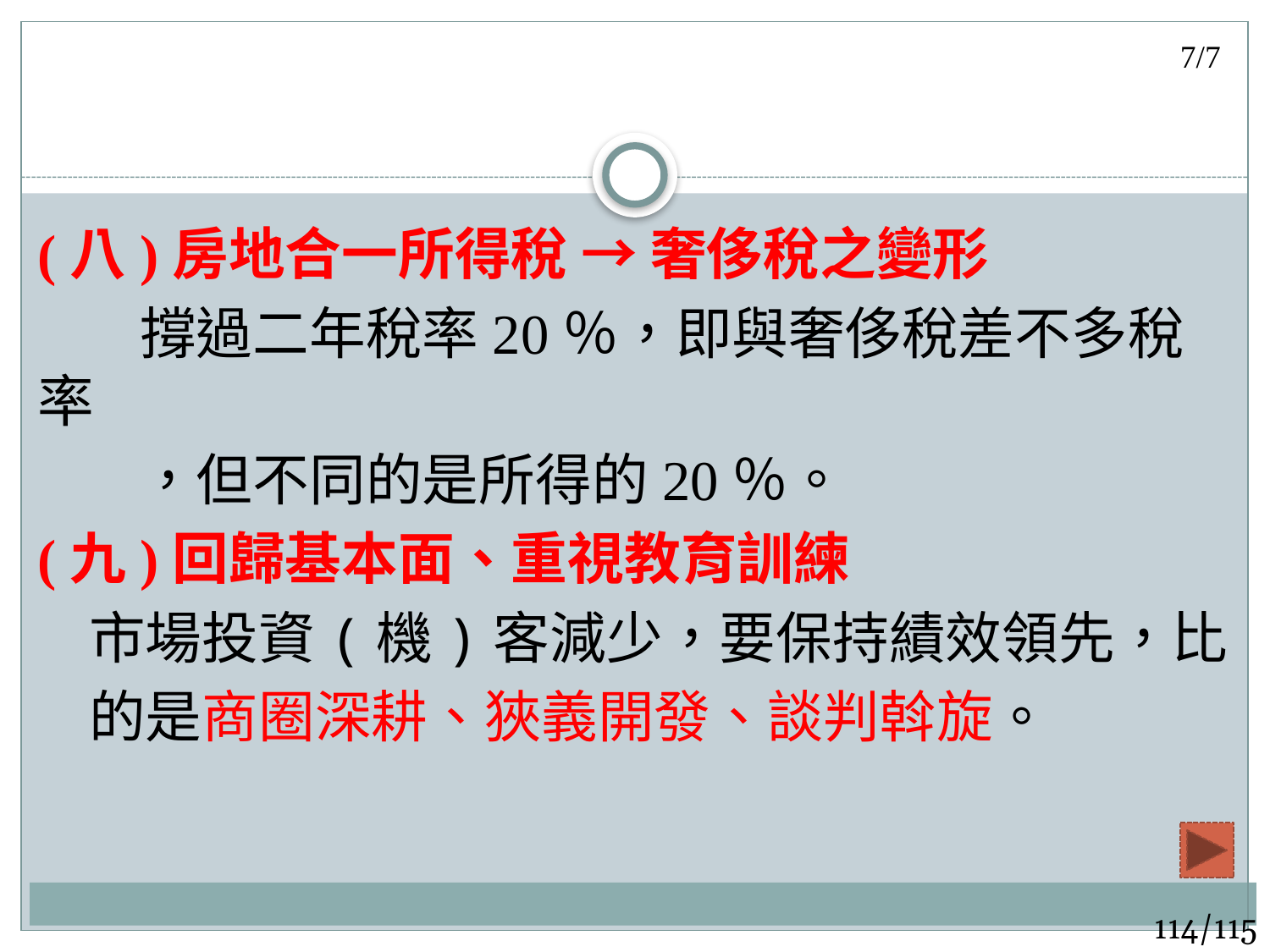

7/7
(八)房地合一所得稅 → 奢侈稅之變形
       撐過二年稅率20％，即與奢侈稅差不多稅率
       ，但不同的是所得的20％。
(九)回歸基本面、重視教育訓練
   市場投資(機)客減少，要保持績效領先，比
   的是商圈深耕、狹義開發、談判斡旋。